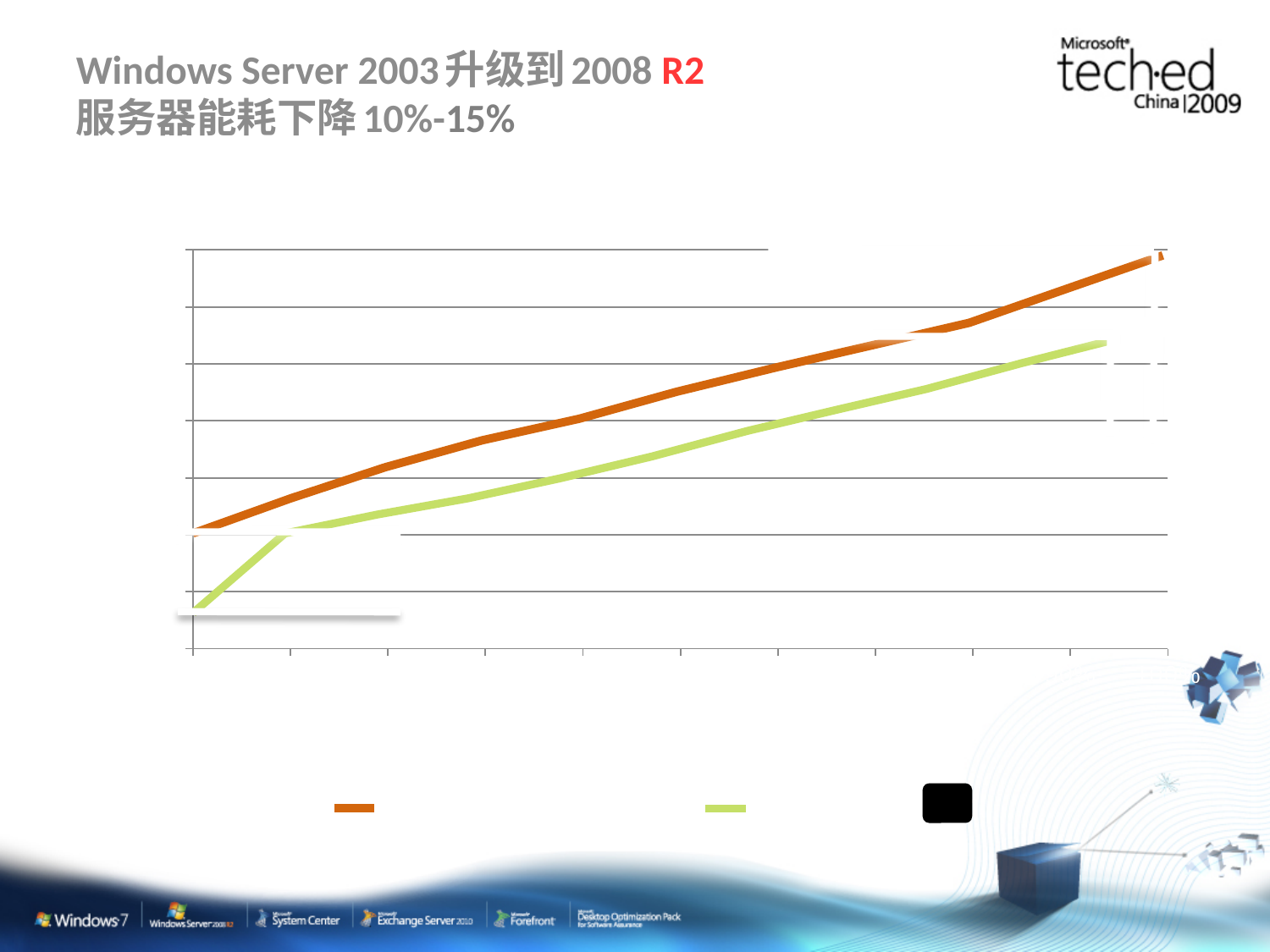

# Windows Server 2003升级到2008 R2 服务器能耗下降10%-15%

### Chart

| Category |  |  |
|---|---|---|